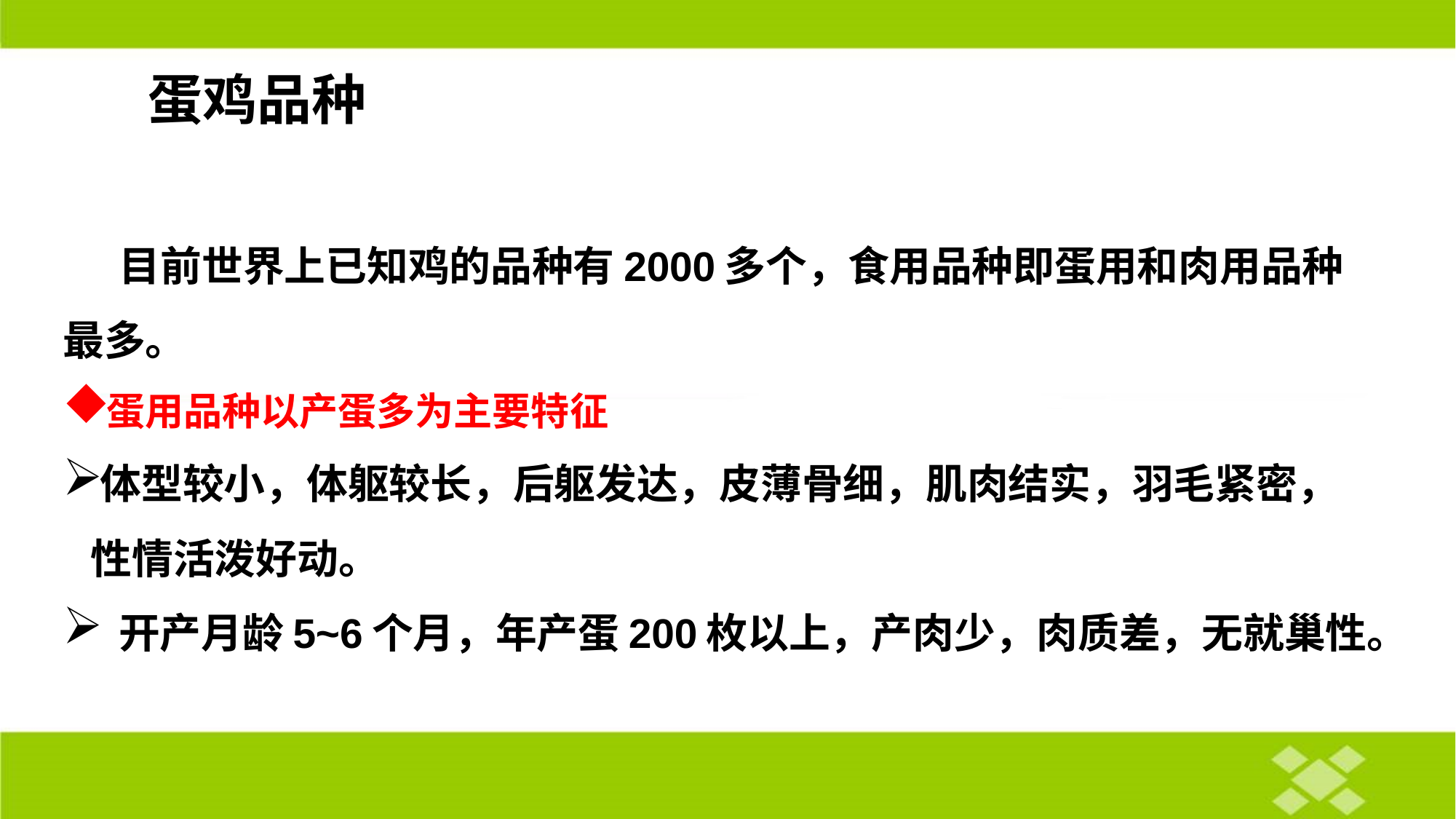

# 蛋鸡品种
     目前世界上已知鸡的品种有2000多个，食用品种即蛋用和肉用品种最多。
蛋用品种以产蛋多为主要特征
体型较小，体躯较长，后躯发达，皮薄骨细，肌肉结实，羽毛紧密，性情活泼好动。
 开产月龄5~6个月，年产蛋200枚以上，产肉少，肉质差，无就巢性。